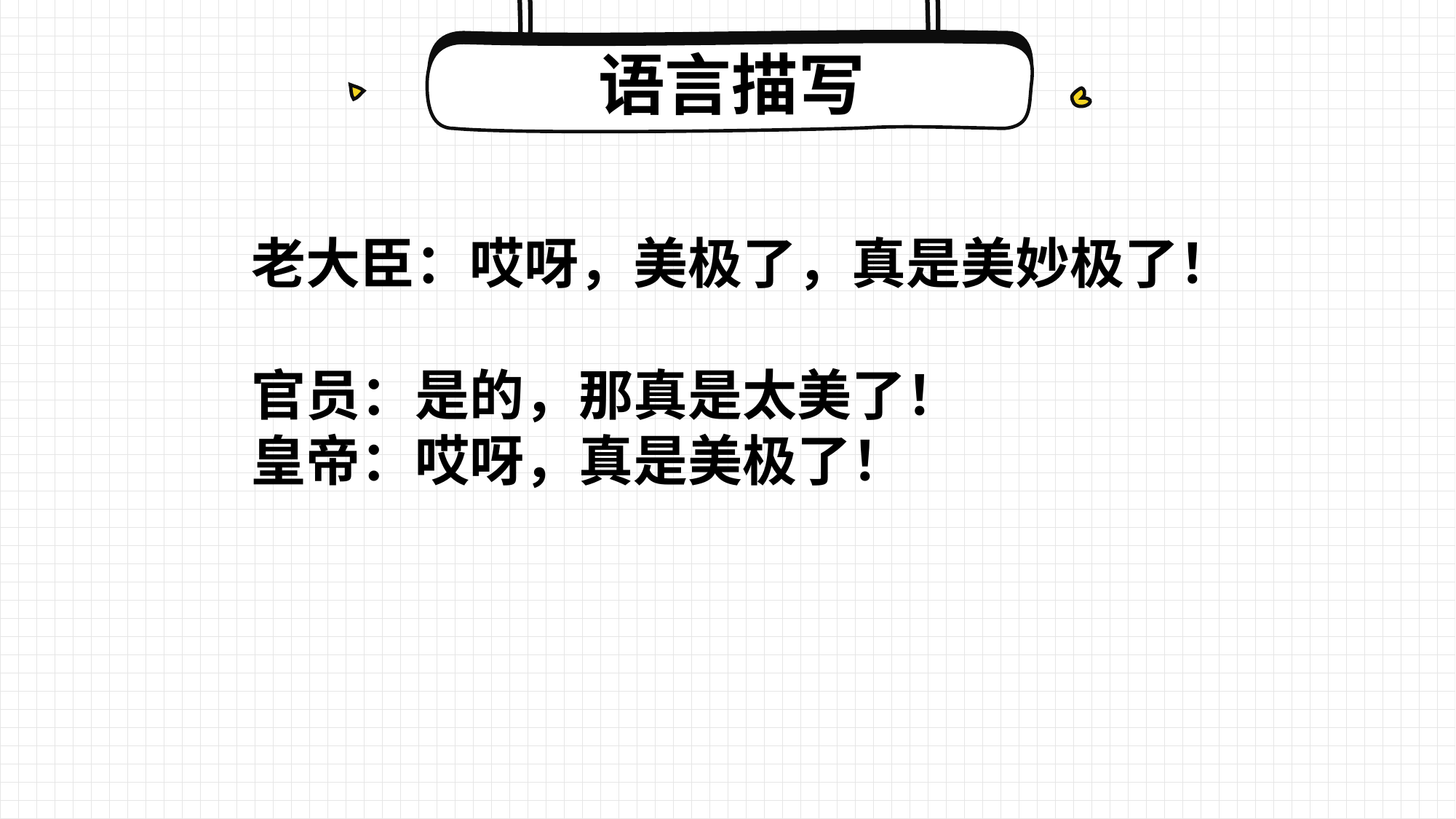

语言描写
老大臣：哎呀，美极了，真是美妙极了！
官员：是的，那真是太美了！
皇帝：哎呀，真是美极了！